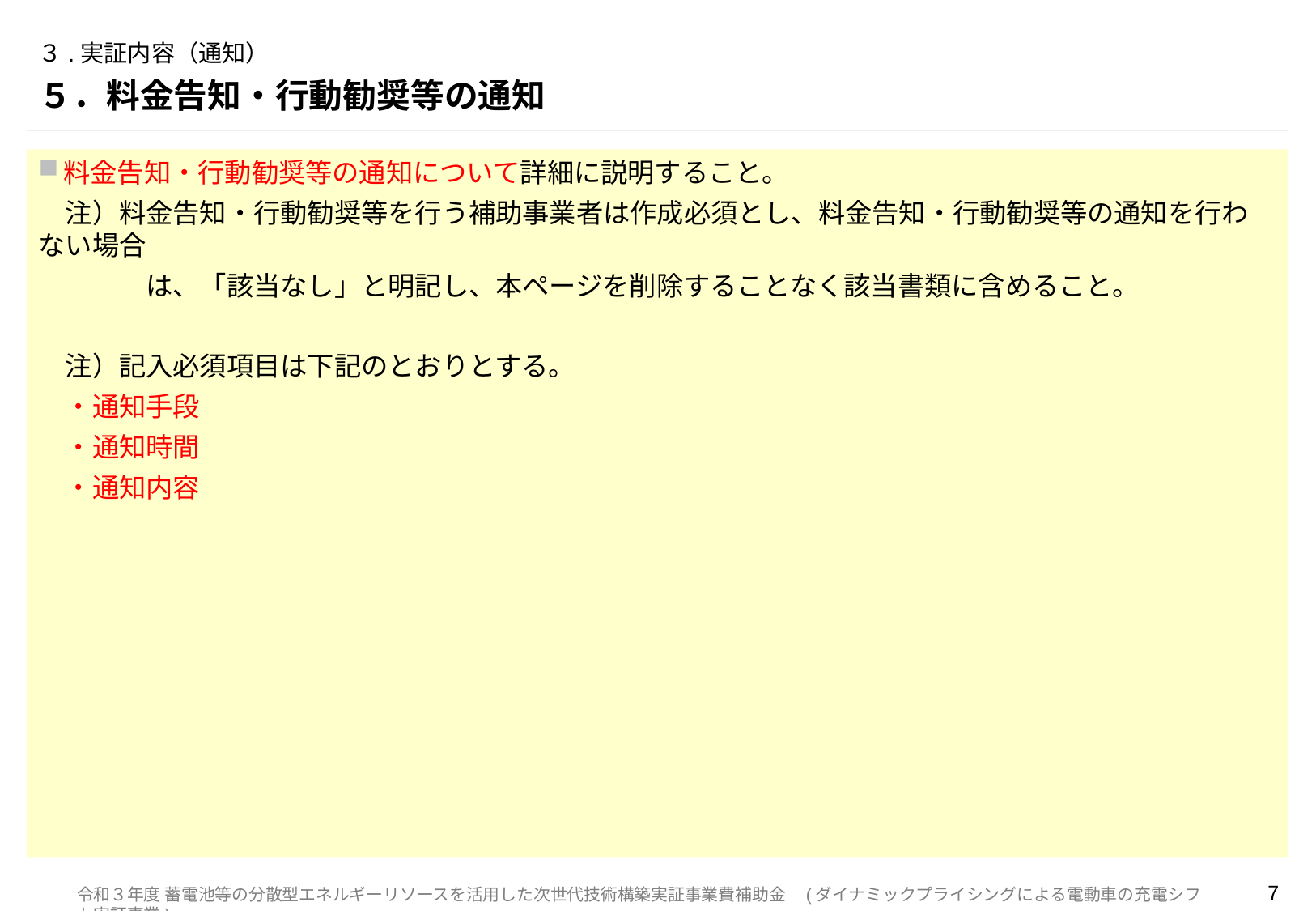

# ３.実証内容（通知）
５．料金告知・行動勧奨等の通知
料金告知・行動勧奨等の通知について詳細に説明すること。
　注）料金告知・行動勧奨等を行う補助事業者は作成必須とし、料金告知・行動勧奨等の通知を行わない場合
　　　　は、「該当なし」と明記し、本ページを削除することなく該当書類に含めること。

　注）記入必須項目は下記のとおりとする。
　・通知手段
　・通知時間
　・通知内容